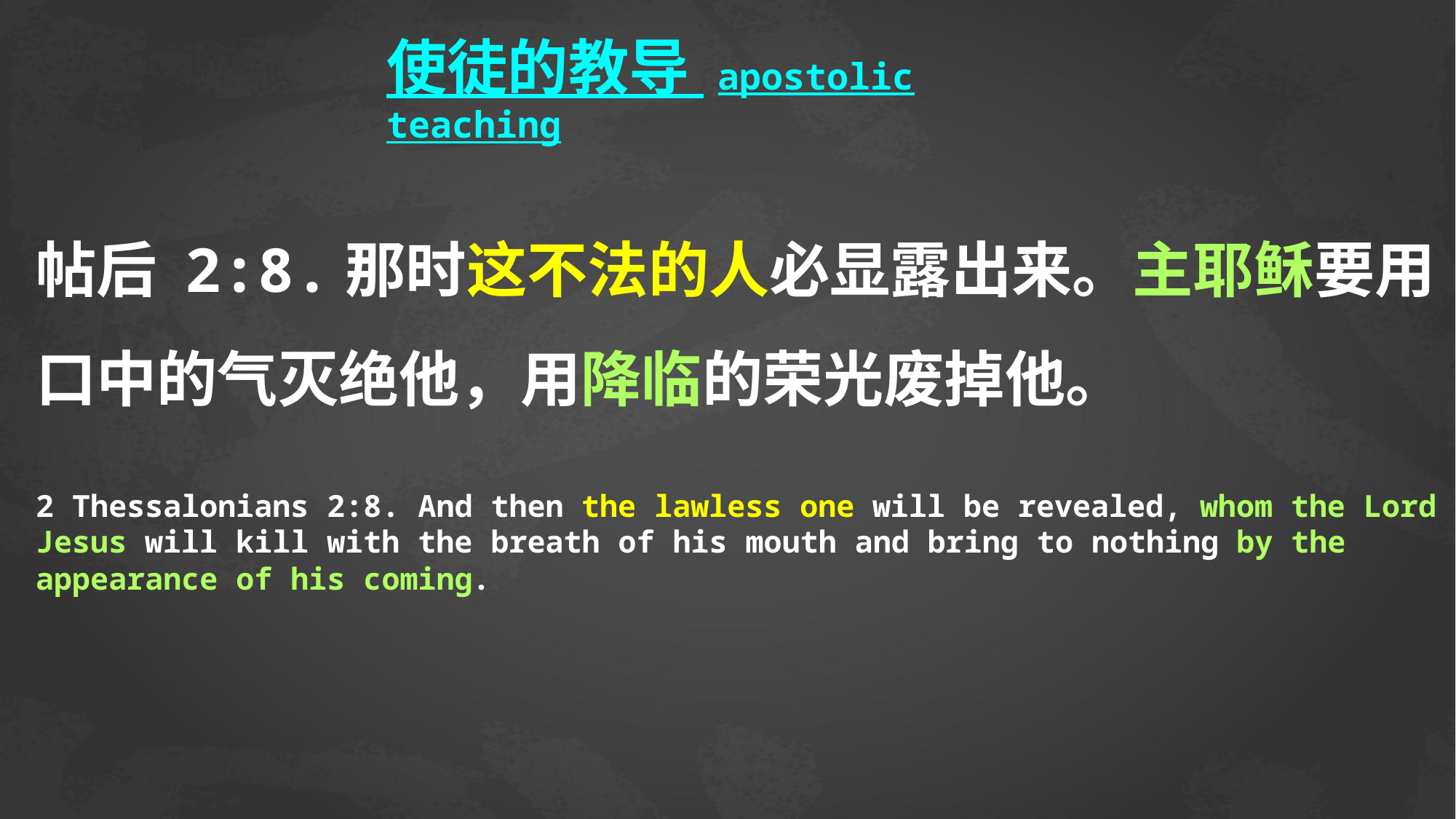

使徒的教导 apostolic teaching
帖后 2:8.那时这不法的人必显露出来。主耶稣要用口中的气灭绝他，用降临的荣光废掉他。

2 Thessalonians 2:8. And then the lawless one will be revealed, whom the Lord Jesus will kill with the breath of his mouth and bring to nothing by the appearance of his coming.